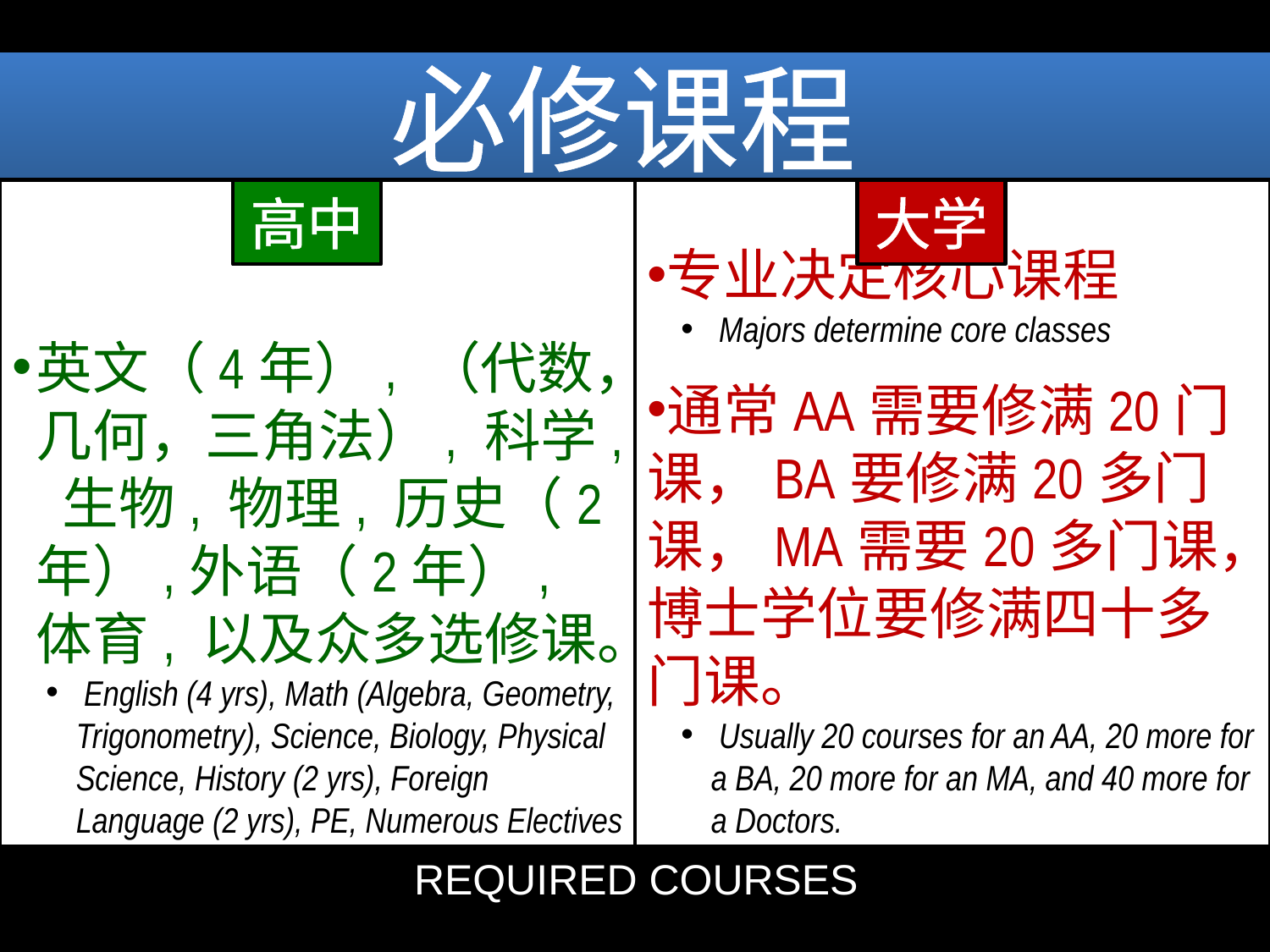

必修课程

英文（4年）, （代数，几何，三角法）, 科学, 生物, 物理, 历史（2年）,外语（2年）, 体育, 以及众多选修课。
 English (4 yrs), Math (Algebra, Geometry, Trigonometry), Science, Biology, Physical Science, History (2 yrs), Foreign Language (2 yrs), PE, Numerous Electives
高中

专业决定核心课程
 Majors determine core classes

通常AA需要修满20门课，BA要修满20多门课，MA需要20多门课，博士学位要修满四十多门课。
 Usually 20 courses for an AA, 20 more for a BA, 20 more for an MA, and 40 more for a Doctors.
大学
REQUIRED COURSES